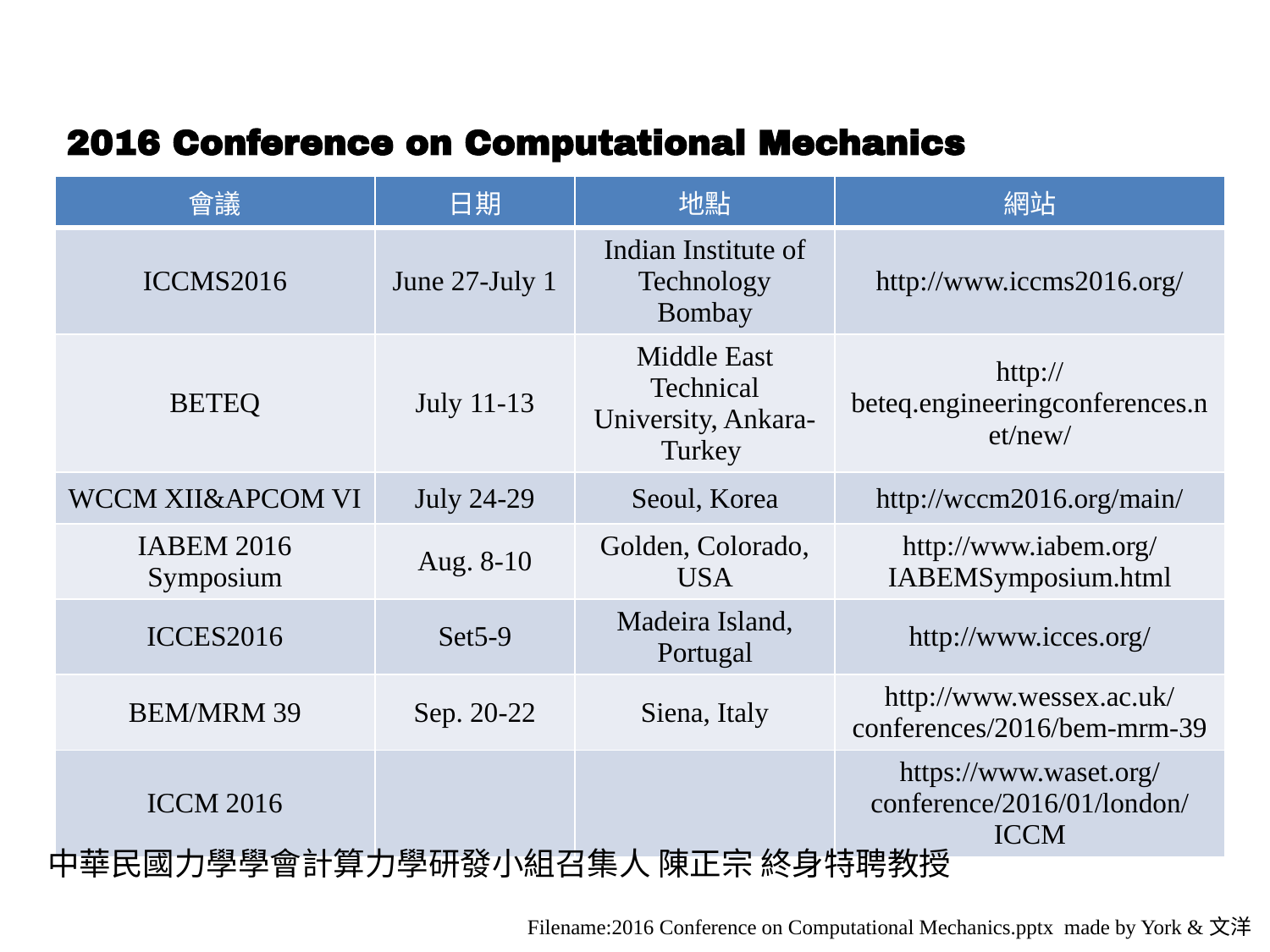

2016 Conference on Computational Mechanics
| 會議 | 日期 | 地點 | 網站 |
| --- | --- | --- | --- |
| ICCMS2016 | June 27-July 1 | Indian Institute of Technology Bombay | http://www.iccms2016.org/ |
| BETEQ | July 11-13 | Middle East Technical University, Ankara-Turkey | http://beteq.engineeringconferences.net/new/ |
| WCCM XII&APCOM VI | July 24-29 | Seoul, Korea | http://wccm2016.org/main/ |
| IABEM 2016 Symposium | Aug. 8-10 | Golden, Colorado, USA | http://www.iabem.org/IABEMSymposium.html |
| ICCES2016 | Set5-9 | Madeira Island, Portugal | http://www.icces.org/ |
| BEM/MRM 39 | Sep. 20-22 | Siena, Italy | http://www.wessex.ac.uk/conferences/2016/bem-mrm-39 |
| ICCM 2016 |  |  | https://www.waset.org/conference/2016/01/london/ICCM |
中華民國力學學會計算力學研發小組召集人 陳正宗 終身特聘教授
Filename:2016 Conference on Computational Mechanics.pptx  made by York &文洋